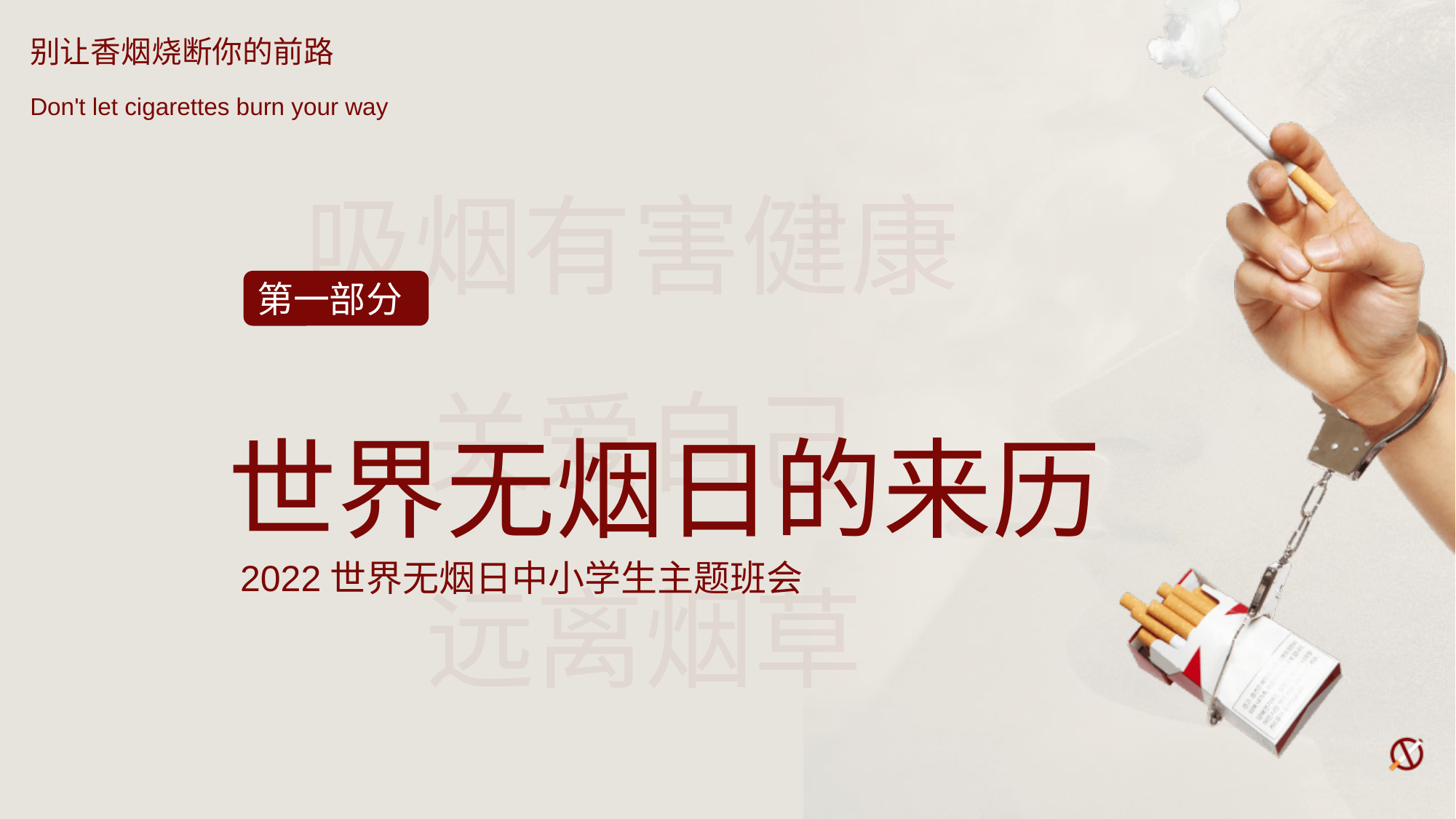

别让香烟烧断你的前路
Don't let cigarettes burn your way
第一部分
世界无烟日的来历
2022世界无烟日中小学生主题班会